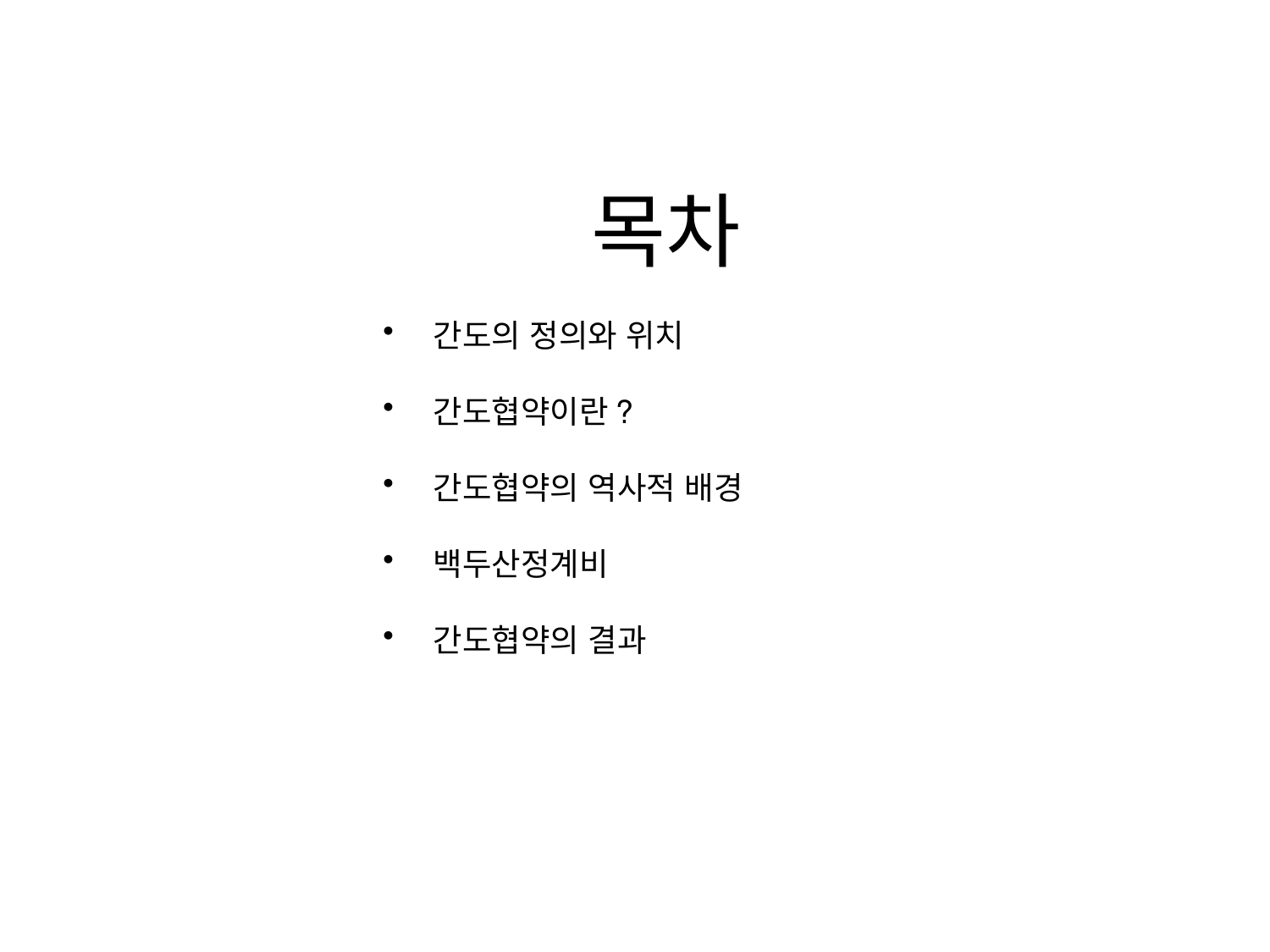

목차

간도의 정의와 위치

간도협약이란?

간도협약의 역사적 배경

백두산정계비

간도협약의 결과